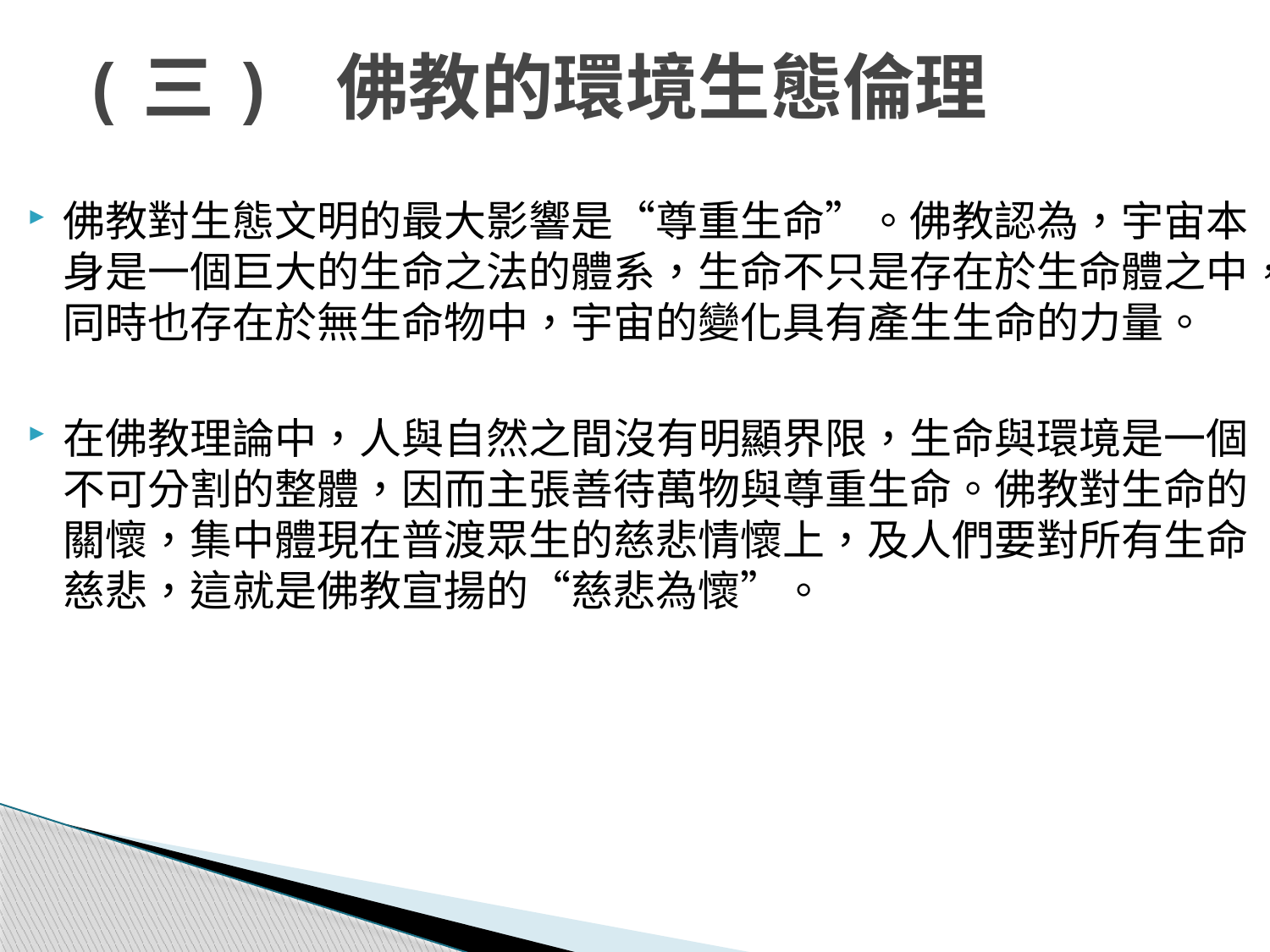

# (三) 佛教的環境生態倫理
佛教對生態文明的最大影響是“尊重生命”。佛教認為，宇宙本身是一個巨大的生命之法的體系，生命不只是存在於生命體之中，同時也存在於無生命物中，宇宙的變化具有產生生命的力量。

在佛教理論中，人與自然之間沒有明顯界限，生命與環境是一個不可分割的整體，因而主張善待萬物與尊重生命。佛教對生命的關懷，集中體現在普渡眾生的慈悲情懷上，及人們要對所有生命慈悲，這就是佛教宣揚的“慈悲為懷”。